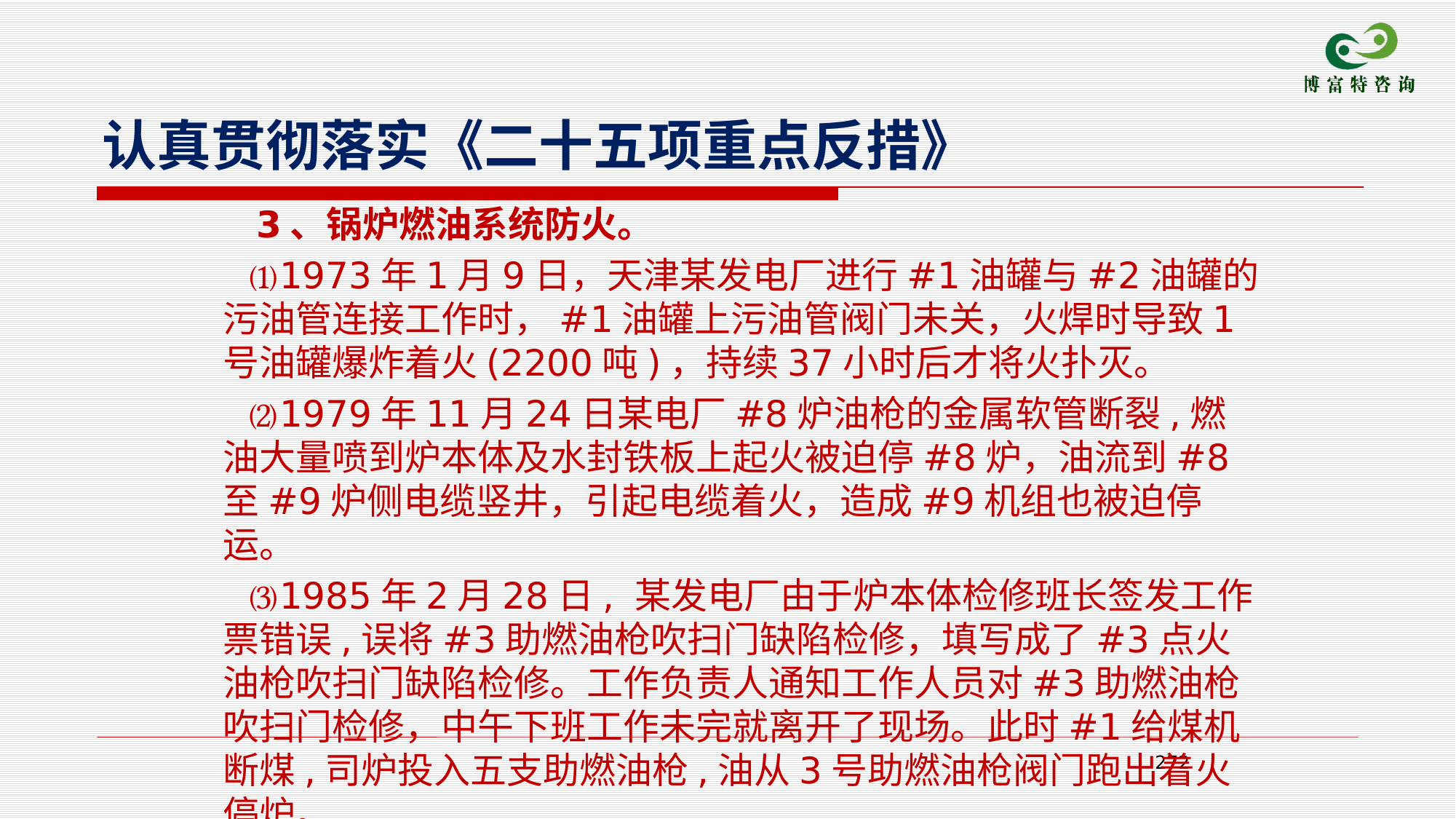

认真贯彻落实《二十五项重点反措》
       3、锅炉燃油系统防火。
       ⑴1973年1月9日，天津某发电厂进行#1油罐与#2油罐的污油管连接工作时，#1油罐上污油管阀门未关，火焊时导致1号油罐爆炸着火(2200吨)，持续37小时后才将火扑灭。
       ⑵1979年11月24日某电厂#8炉油枪的金属软管断裂,燃油大量喷到炉本体及水封铁板上起火被迫停#8炉，油流到#8至#9炉侧电缆竖井，引起电缆着火，造成#9机组也被迫停运。
       ⑶1985年2月28日, 某发电厂由于炉本体检修班长签发工作票错误,误将#3助燃油枪吹扫门缺陷检修，填写成了#3点火油枪吹扫门缺陷检修。工作负责人通知工作人员对#3助燃油枪吹扫门检修，中午下班工作未完就离开了现场。此时#1给煤机断煤,司炉投入五支助燃油枪,油从3号助燃油枪阀门跑出着火停炉。

272